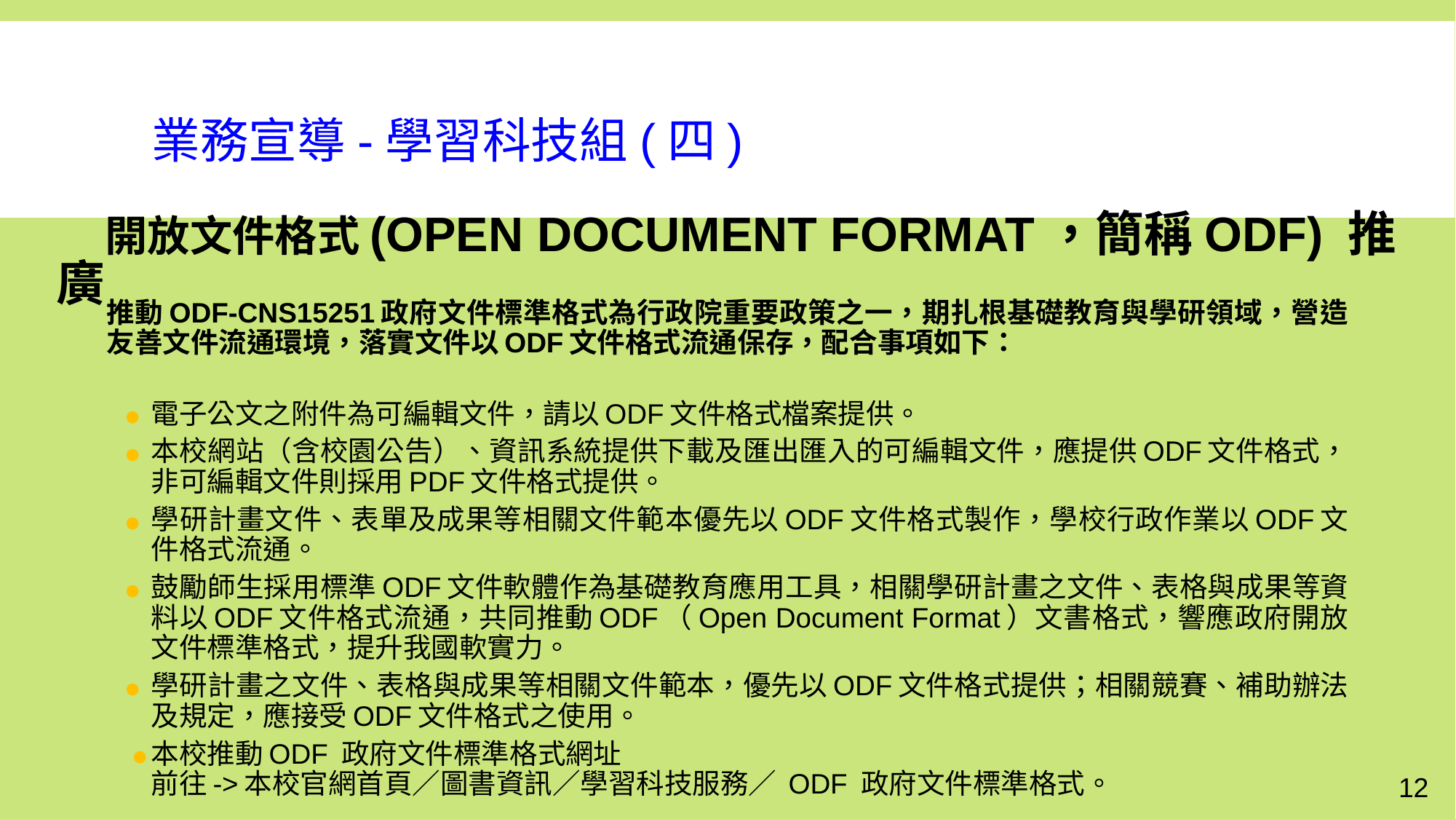

業務宣導-學習科技組(四)

    開放文件格式(OPEN DOCUMENT FORMAT，簡稱ODF) 推廣

推動ODF-CNS15251政府文件標準格式為行政院重要政策之一，期扎根基礎教育與學研領域，營造友善文件流通環境，落實文件以ODF文件格式流通保存，配合事項如下：

電子公文之附件為可編輯文件，請以ODF文件格式檔案提供。
本校網站（含校園公告）、資訊系統提供下載及匯出匯入的可編輯文件，應提供ODF文件格式，非可編輯文件則採用PDF文件格式提供。
學研計畫文件、表單及成果等相關文件範本優先以ODF文件格式製作，學校行政作業以ODF文件格式流通。
鼓勵師生採用標準ODF文件軟體作為基礎教育應用工具，相關學研計畫之文件、表格與成果等資料以ODF文件格式流通，共同推動ODF（Open Document Format）文書格式，響應政府開放文件標準格式，提升我國軟實力。
學研計畫之文件、表格與成果等相關文件範本，優先以ODF文件格式提供；相關競賽、補助辦法及規定，應接受ODF文件格式之使用。
本校推動ODF 政府文件標準格式網址
前往->本校官網首頁／圖書資訊／學習科技服務／ ODF 政府文件標準格式。

12